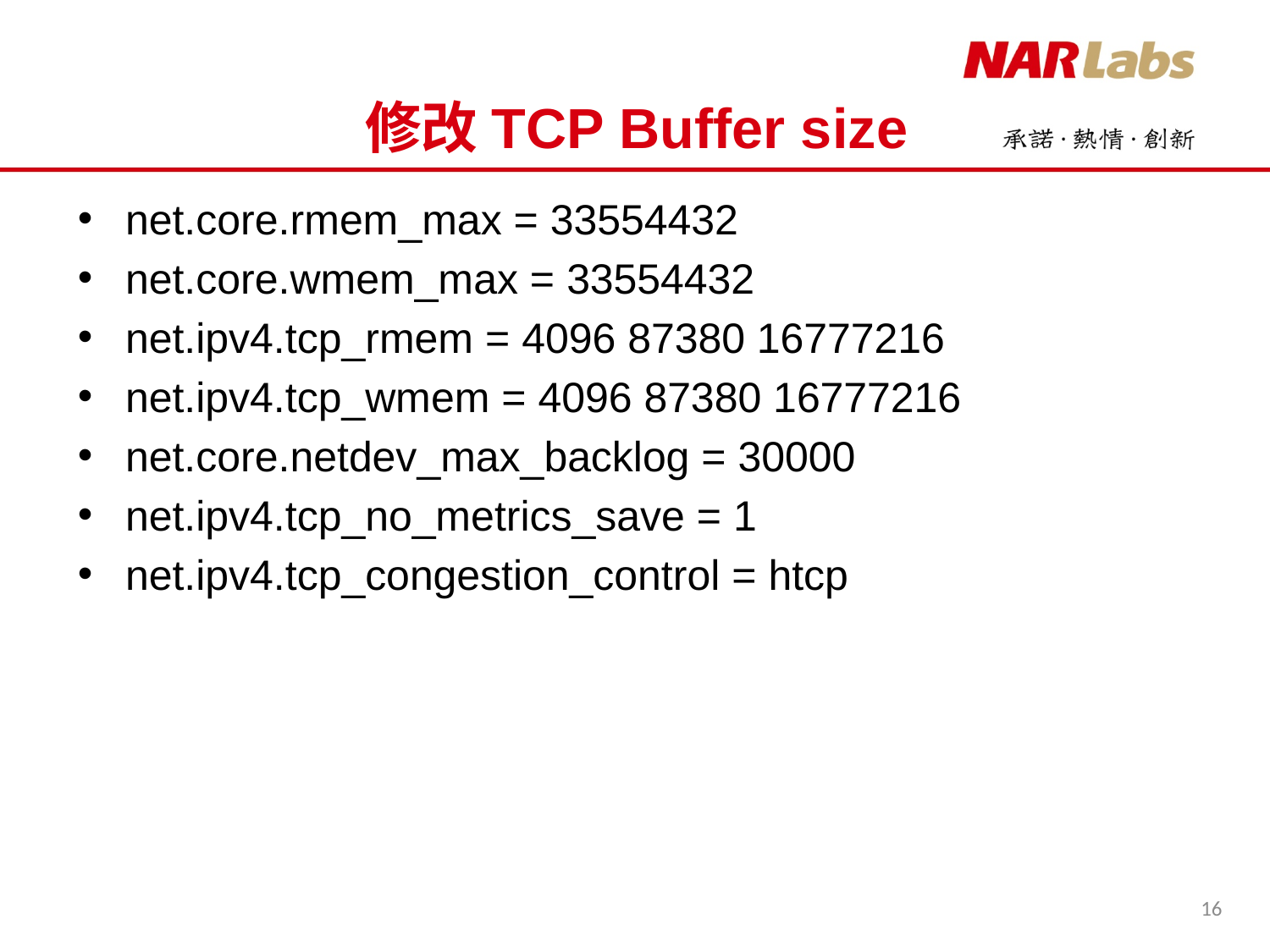

# 修改TCP Buffer size
net.core.rmem_max = 33554432
net.core.wmem_max = 33554432
net.ipv4.tcp_rmem = 4096 87380 16777216
net.ipv4.tcp_wmem = 4096 87380 16777216
net.core.netdev_max_backlog = 30000
net.ipv4.tcp_no_metrics_save = 1
net.ipv4.tcp_congestion_control = htcp

16